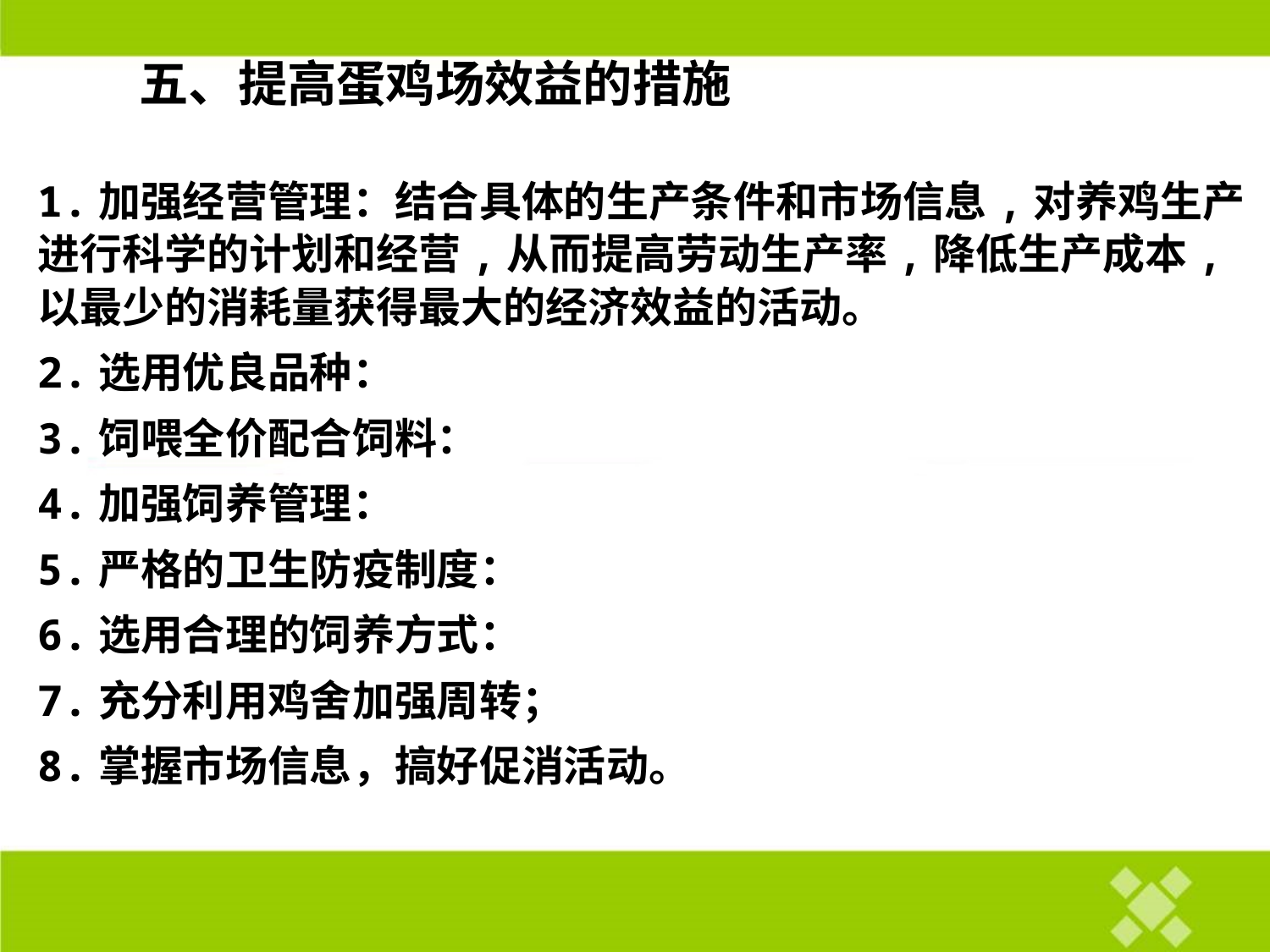

五、提高蛋鸡场效益的措施
1.加强经营管理：结合具体的生产条件和市场信息,对养鸡生产进行科学的计划和经营,从而提高劳动生产率,降低生产成本,以最少的消耗量获得最大的经济效益的活动。
2.选用优良品种：
3.饲喂全价配合饲料：
4.加强饲养管理：
5.严格的卫生防疫制度：
6.选用合理的饲养方式：
7.充分利用鸡舍加强周转；
8.掌握市场信息，搞好促消活动。